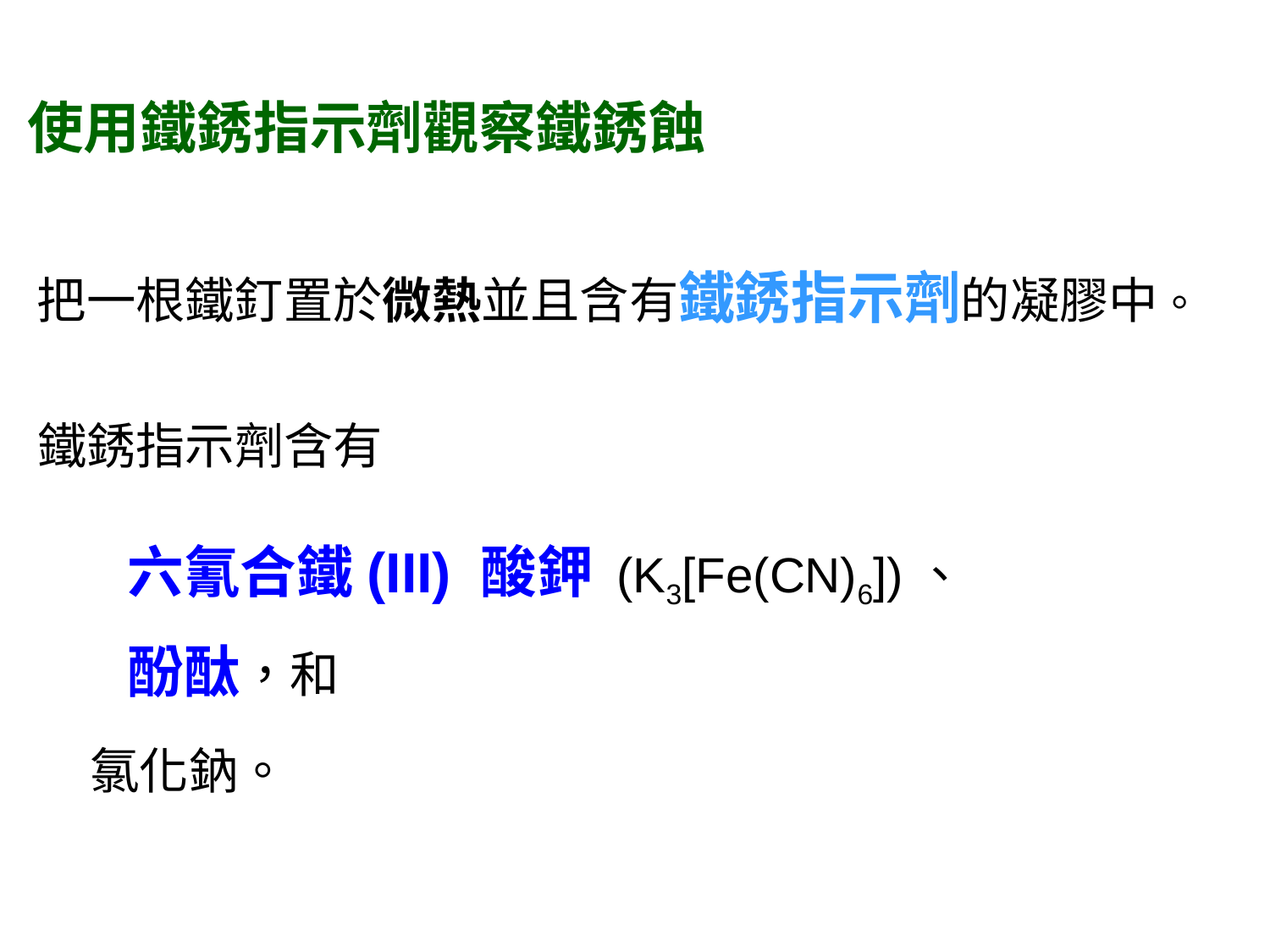

使用鐵銹指示劑觀察鐵銹蝕
把一根鐵釘置於微熱並且含有鐵銹指示劑的凝膠中。
鐵銹指示劑含有
六氰合鐵(III) 酸鉀 (K3[Fe(CN)6])、
酚酞，和
氯化鈉。